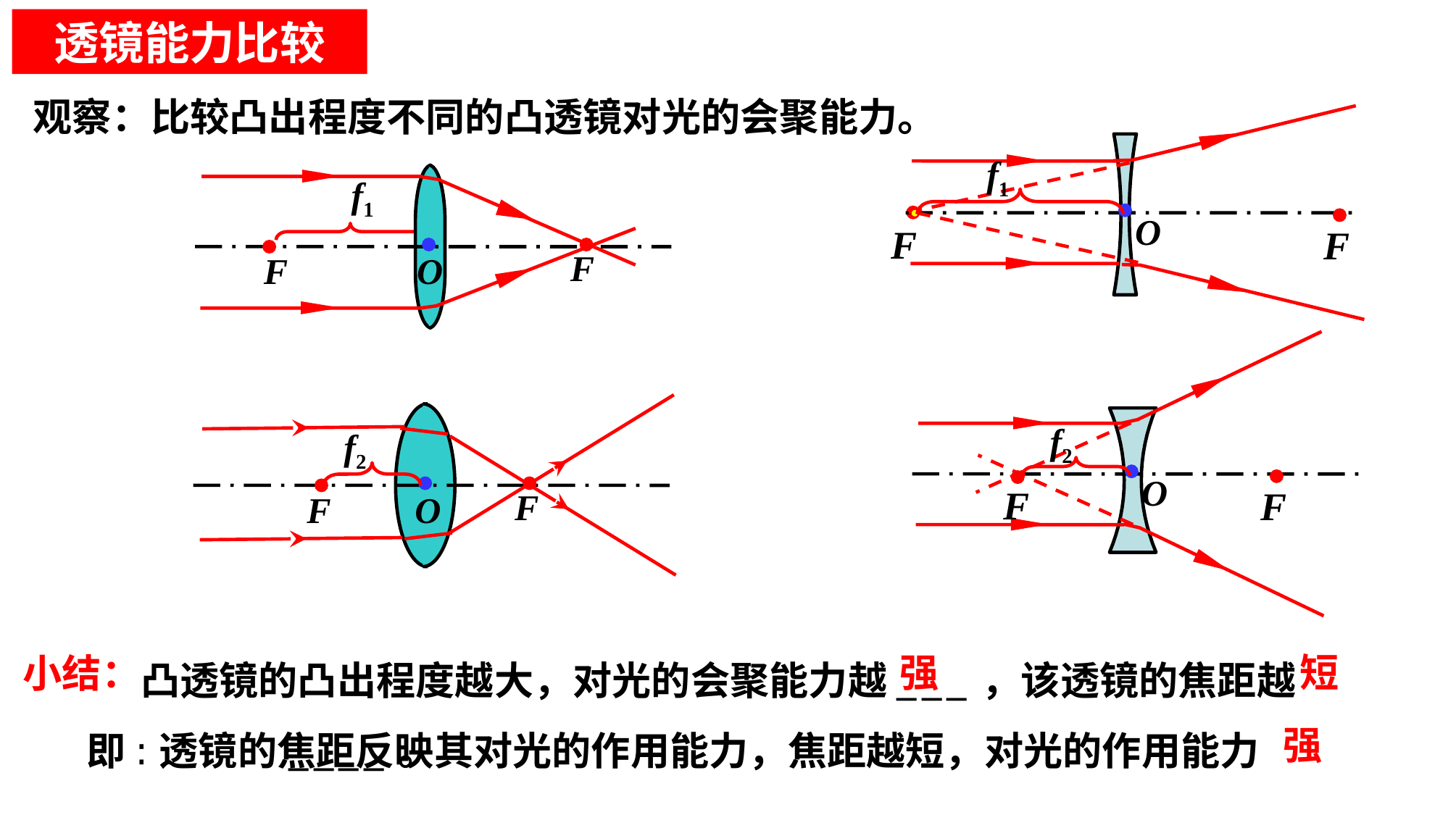

透镜能力比较
观察：比较凸出程度不同的凸透镜对光的会聚能力。

f1

O

F
F

F

F
O

f1

f2

O

F
F

f2

F

F
O
凸透镜的凸出程度越大，对光的会聚能力越___，该透镜的焦距越____。
强
短
小结：
即:透镜的焦距反映其对光的作用能力，焦距越短，对光的作用能力_____。
强